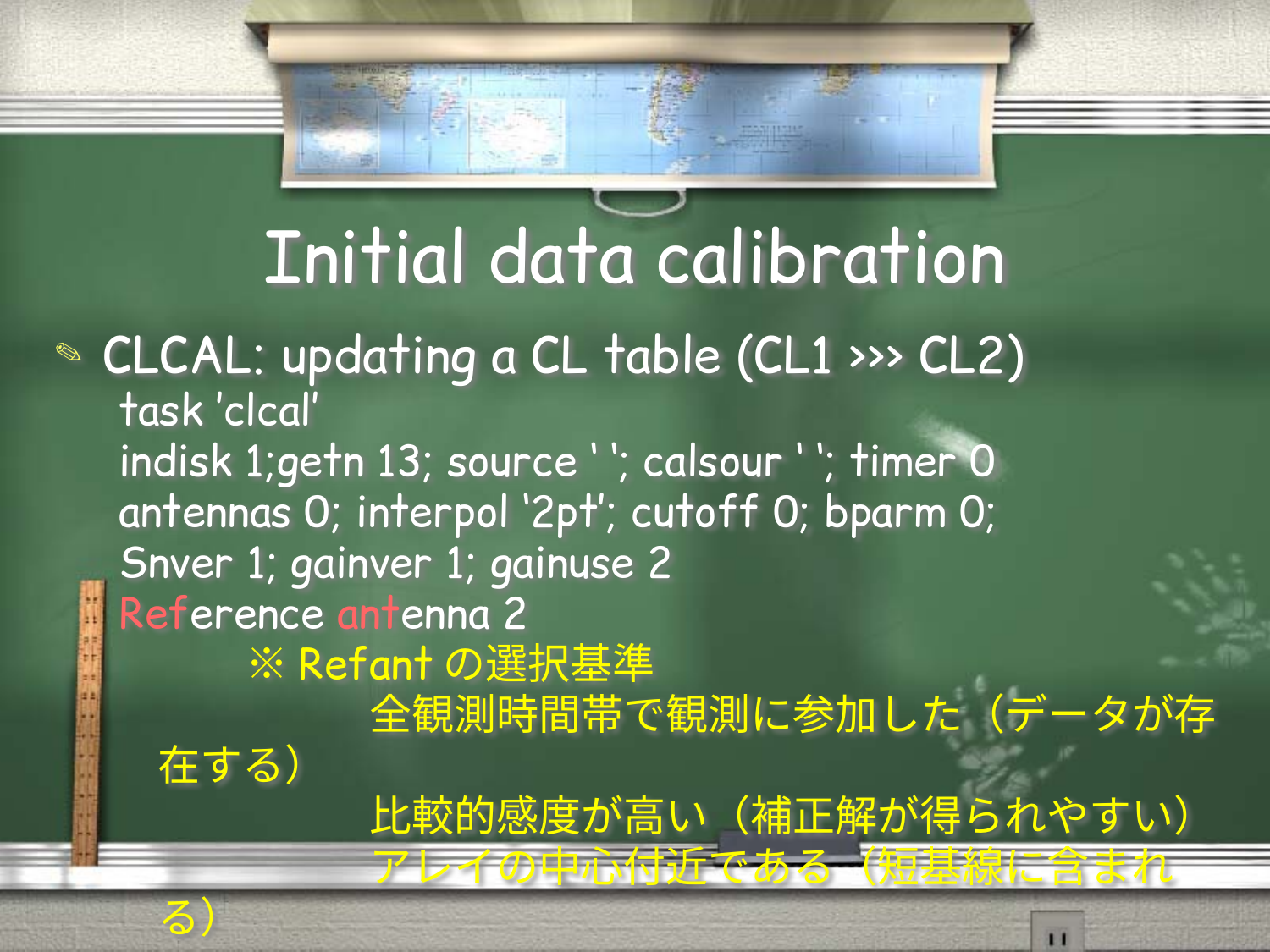

# Initial data calibration
CLCAL: updating a CL table (CL1 >>> CL2)
task ’clcal’
indisk 1;getn 13; source ‘ ‘; calsour ‘ ‘; timer 0
antennas 0; interpol ‘2pt’; cutoff 0; bparm 0;
Snver 1; gainver 1; gainuse 2
Reference antenna 2
　　　※Refantの選択基準
		　　全観測時間帯で観測に参加した（データが存在する）
		　　比較的感度が高い（補正解が得られやすい）
		　　アレイの中心付近である（短基線に含まれる）